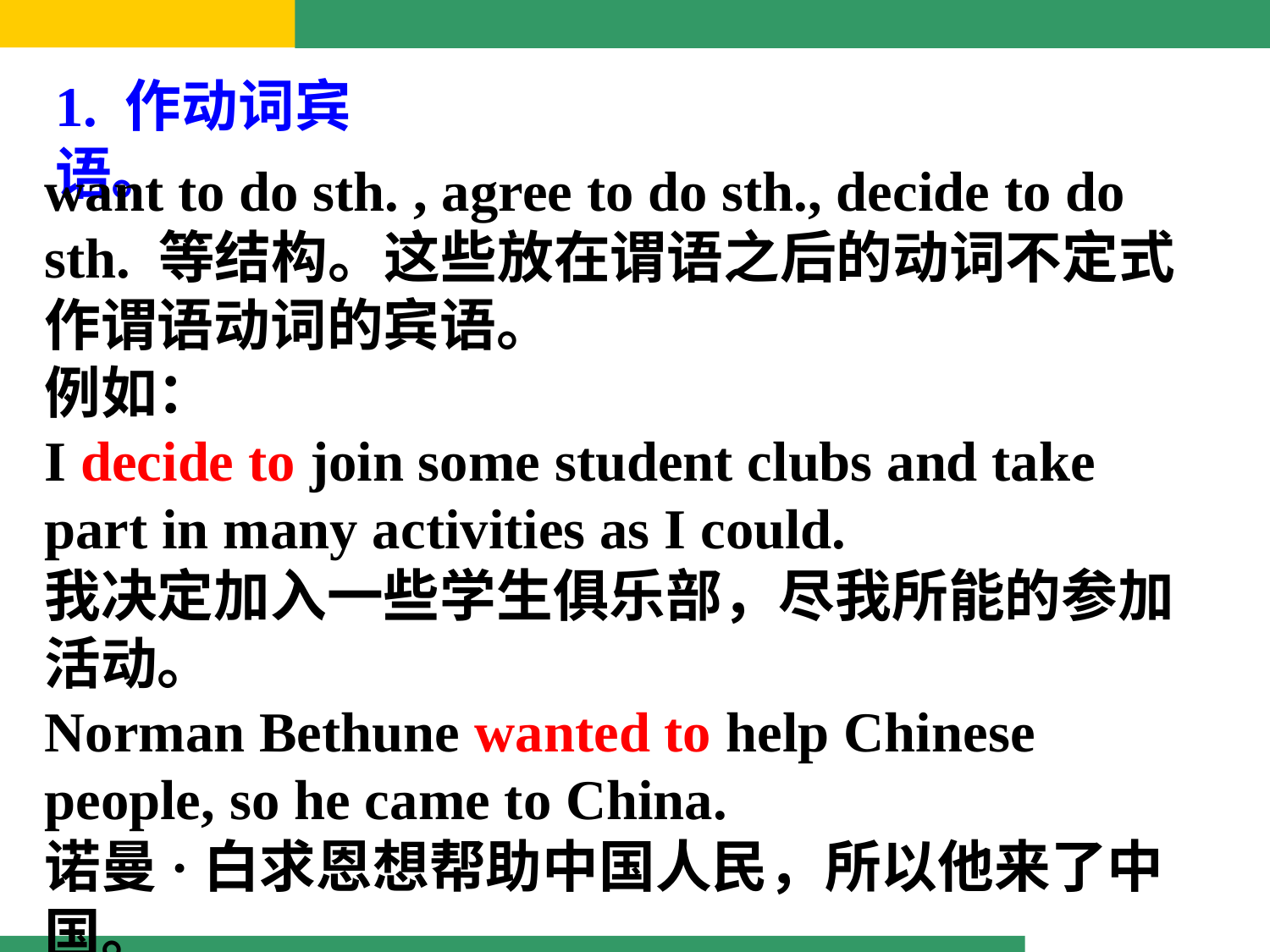

1. 作动词宾语。
want to do sth. , agree to do sth., decide to do sth. 等结构。这些放在谓语之后的动词不定式
作谓语动词的宾语。
例如：
I decide to join some student clubs and take part in many activities as I could.
我决定加入一些学生俱乐部，尽我所能的参加活动。
Norman Bethune wanted to help Chinese people, so he came to China.
诺曼·白求恩想帮助中国人民，所以他来了中国。